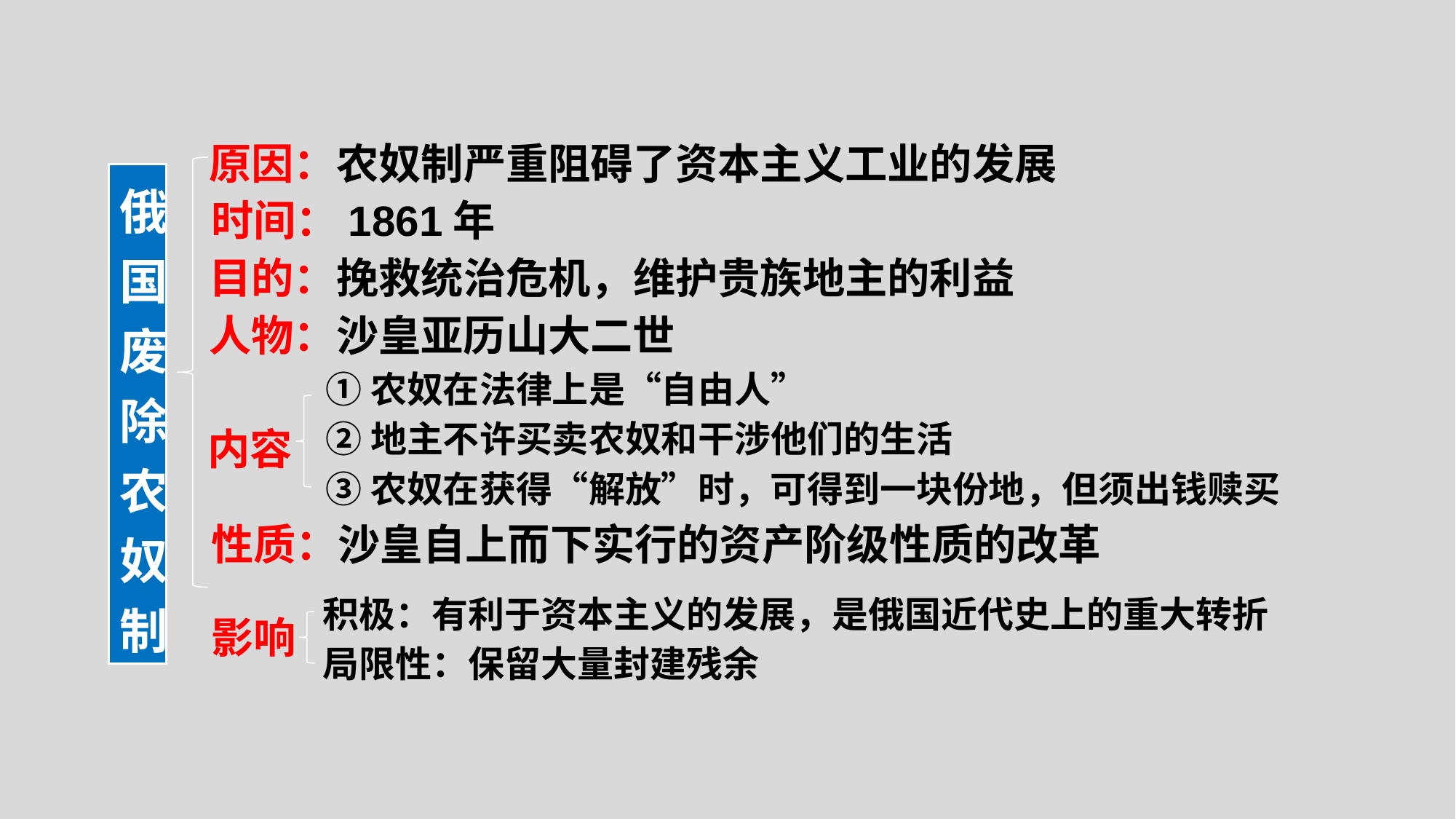

原因：农奴制严重阻碍了资本主义工业的发展

俄国废除农奴制
时间：1861年
目的：挽救统治危机，维护贵族地主的利益
人物：沙皇亚历山大二世
①农奴在法律上是“自由人”
②地主不许买卖农奴和干涉他们的生活
③农奴在获得“解放”时，可得到一块份地，但须出钱赎买

内容
性质：沙皇自上而下实行的资产阶级性质的改革
积极：有利于资本主义的发展，是俄国近代史上的重大转折
局限性：保留大量封建残余
影响